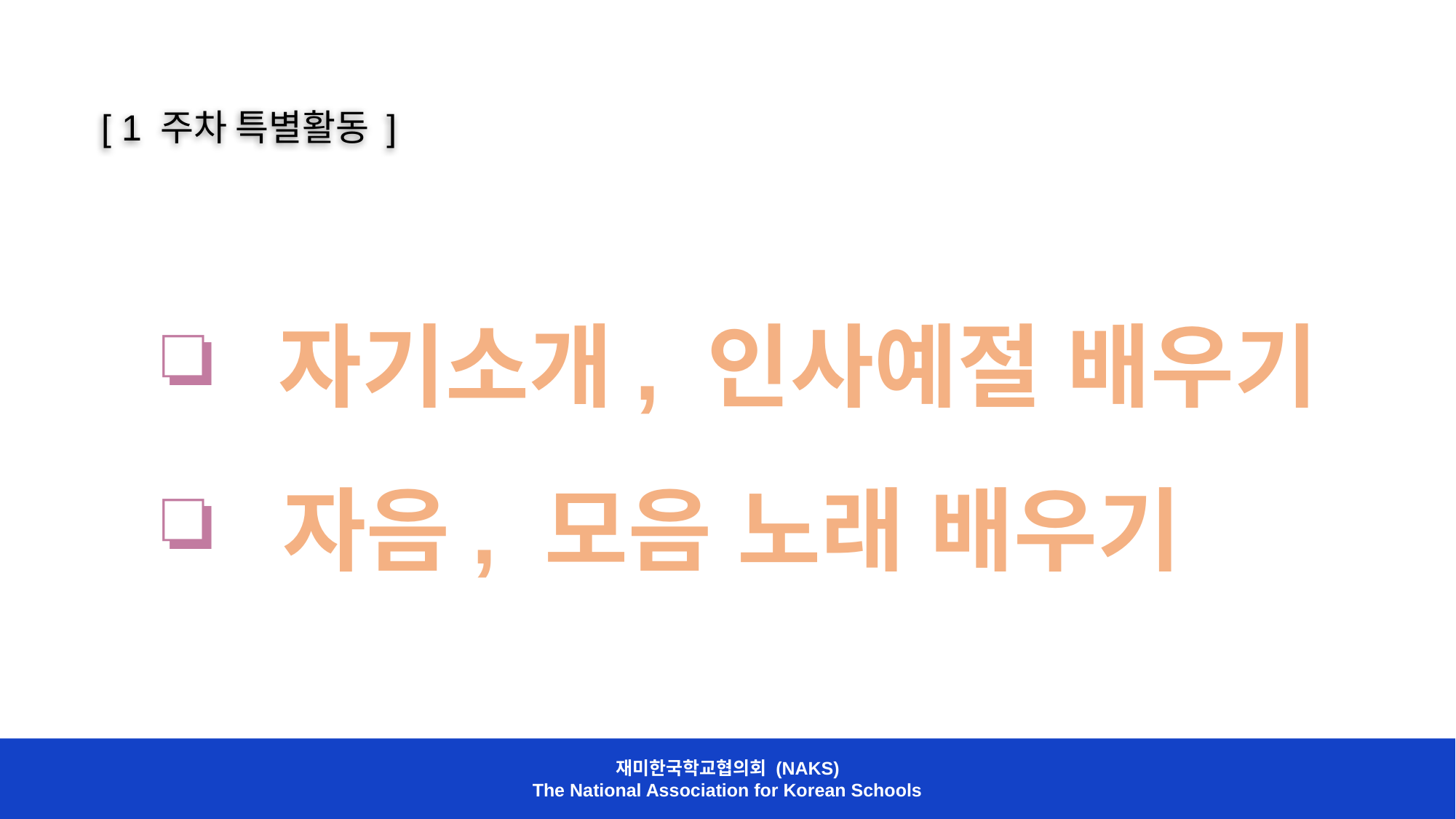

[ 1 주차 특별활동 ]

 자기소개, 인사예절 배우기
 자음, 모음 노래 배우기
재미한국학교협의회 (NAKS)
The National Association for Korean Schools